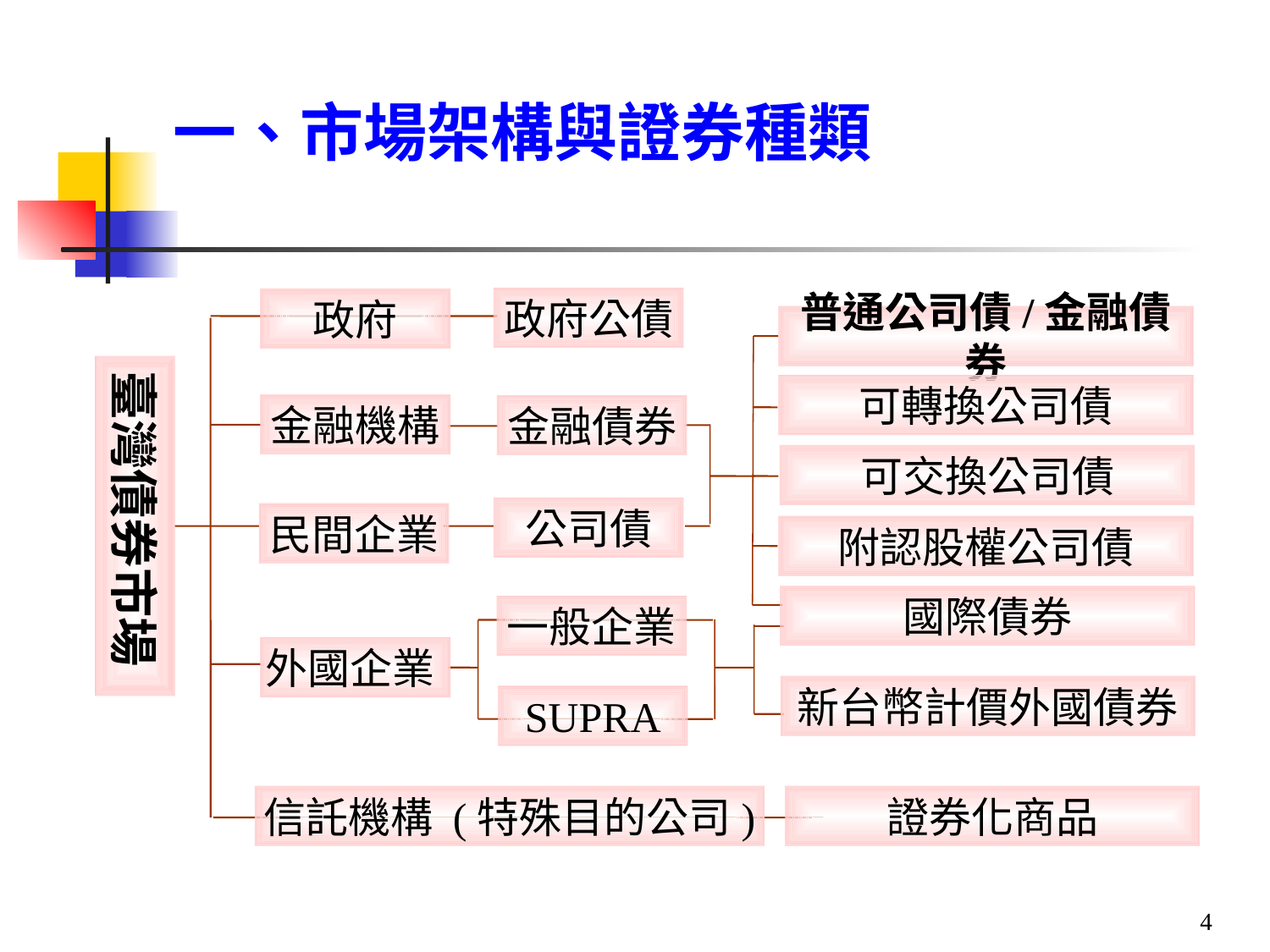

# 一、市場架構與證券種類
政府公債
政府
普通公司債/金融債券

臺灣債券市場
可轉換公司債
金融機構
金融債券

可交換公司債

公司債
民間企業
附認股權公司債

國際債券
一般企業

外國企業

新台幣計價外國債券
SUPRA

信託機構 (特殊目的公司)
證券化商品

4